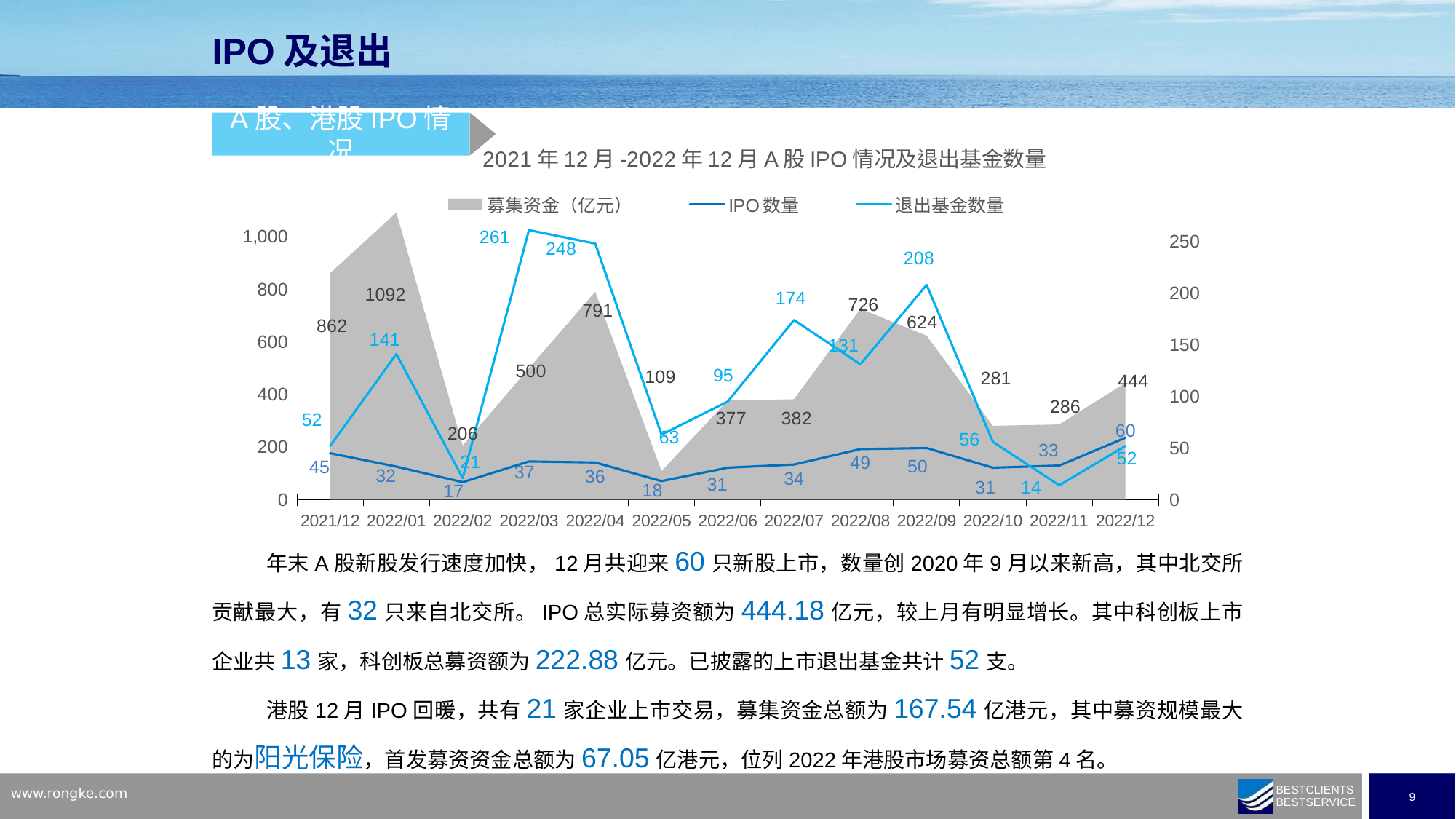

IPO及退出
A股、港股IPO情况

### Chart: 2021年12月-2022年12月A股IPO情况及退出基金数量

| Category | 募集资金（亿元） | IPO数量 | 退出基金数量 |
|---|---|---|---|
| 44561 | 861.7 | 45.0 | 52.0 |
| 44592 | 1092.1475 | 32.0 | 141.0 |
| 44593 | 205.926 | 17.0 | 21.0 |
| 44621 | 500.1743 | 37.0 | 261.0 |
| 44652 | 791.0 | 36.0 | 248.0 |
| 44682 | 109.0 | 18.0 | 63.0 |
| 44713 | 377.0 | 31.0 | 95.0 |
| 44743 | 382.0 | 34.0 | 174.0 |
| 44774 | 726.0 | 49.0 | 131.0 |
| 44805 | 624.0 | 50.0 | 208.0 |
| 44835 | 281.0 | 31.0 | 56.0 |
| 44866 | 286.0 | 33.0 | 14.0 |
| 44896 | 444.0 | 60.0 | 52.0 |
年末A股新股发行速度加快，12月共迎来60只新股上市，数量创2020年9月以来新高，其中北交所贡献最大，有32只来自北交所。IPO总实际募资额为444.18亿元，较上月有明显增长。其中科创板上市企业共13家，科创板总募资额为222.88亿元。已披露的上市退出基金共计52支。
港股12月IPO回暖，共有21家企业上市交易，募集资金总额为167.54亿港元，其中募资规模最大的为阳光保险，首发募资资金总额为67.05亿港元，位列2022年港股市场募资总额第4名。